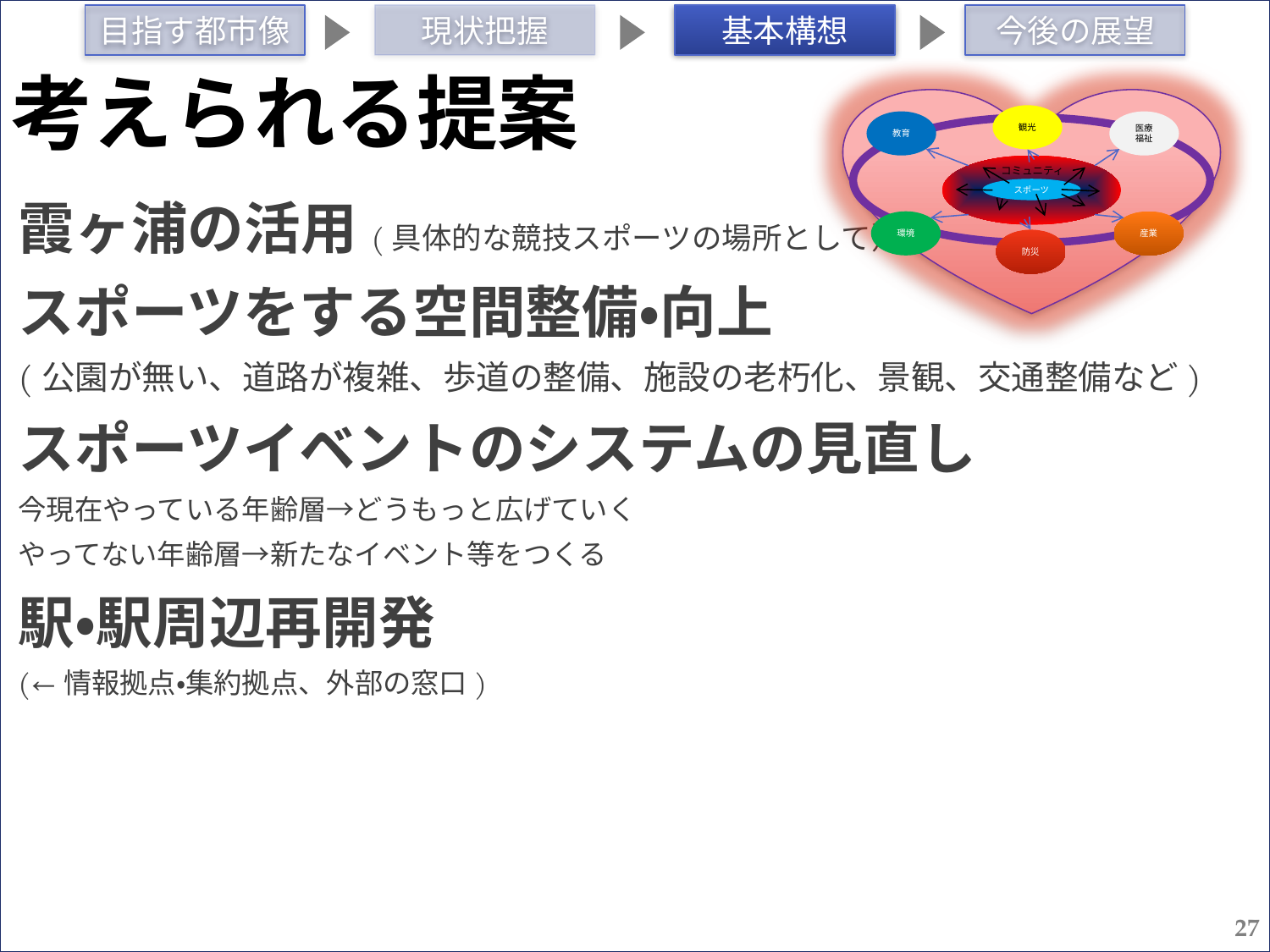

# 考えられる提案
みんな

観光
教育
医療
福祉

コミュニティ
スポーツ
環境
産業
防災
27
霞ヶ浦の活用(具体的な競技スポーツの場所として）
スポーツをする空間整備・向上
(公園が無い、道路が複雑、歩道の整備、施設の老朽化、景観、交通整備など)
スポーツイベントのシステムの見直し
今現在やっている年齢層→どうもっと広げていく
やってない年齢層→新たなイベント等をつくる
駅・駅周辺再開発
(←情報拠点・集約拠点、外部の窓口)

27